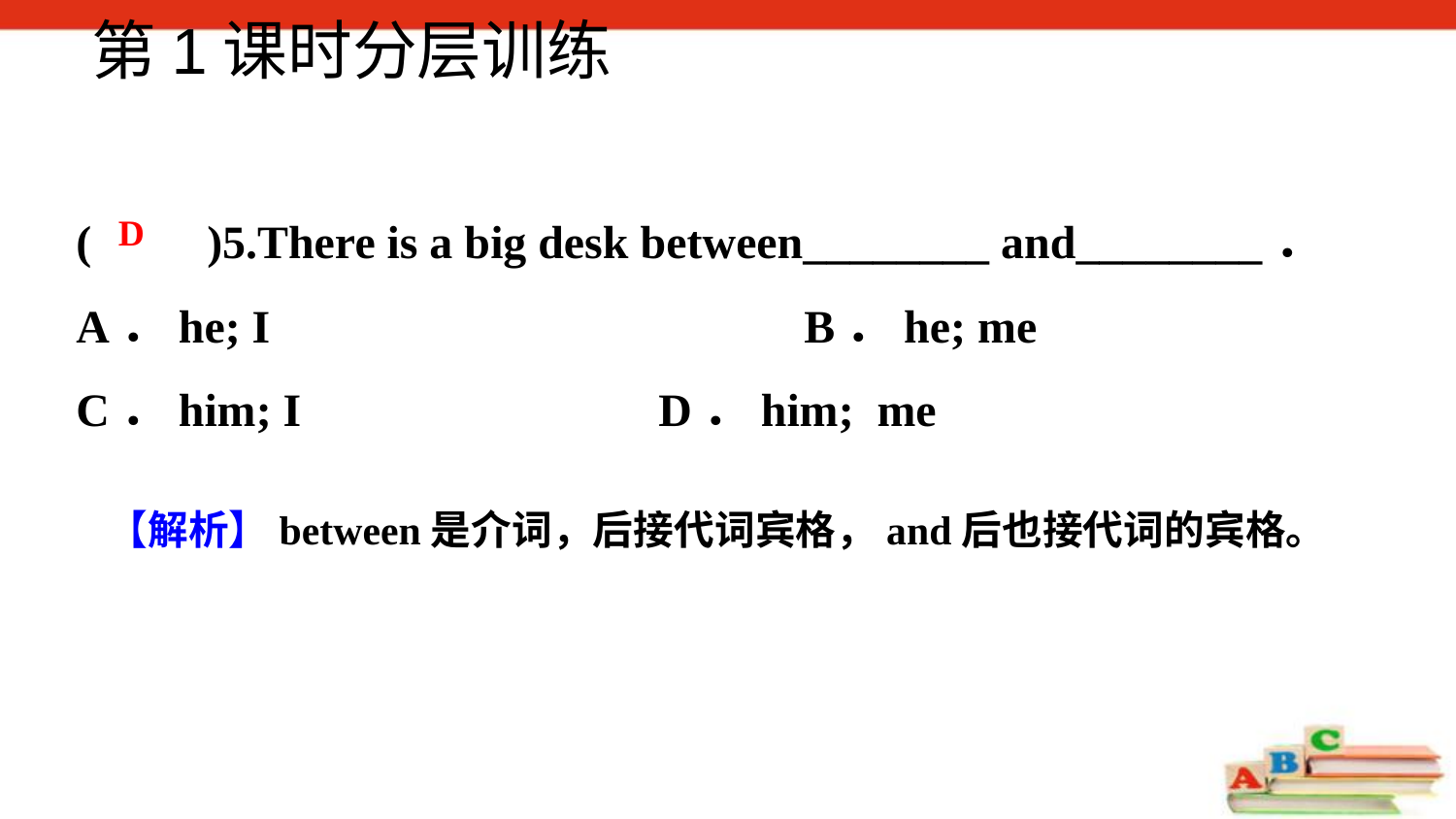

第1课时分层训练
(　　)5.There is a big desk between________ and________．
A．he; I  				B．he; me
C．him; I  			D．him;  me
D
  【解析】between是介词，后接代词宾格，and后也接代词的宾格。